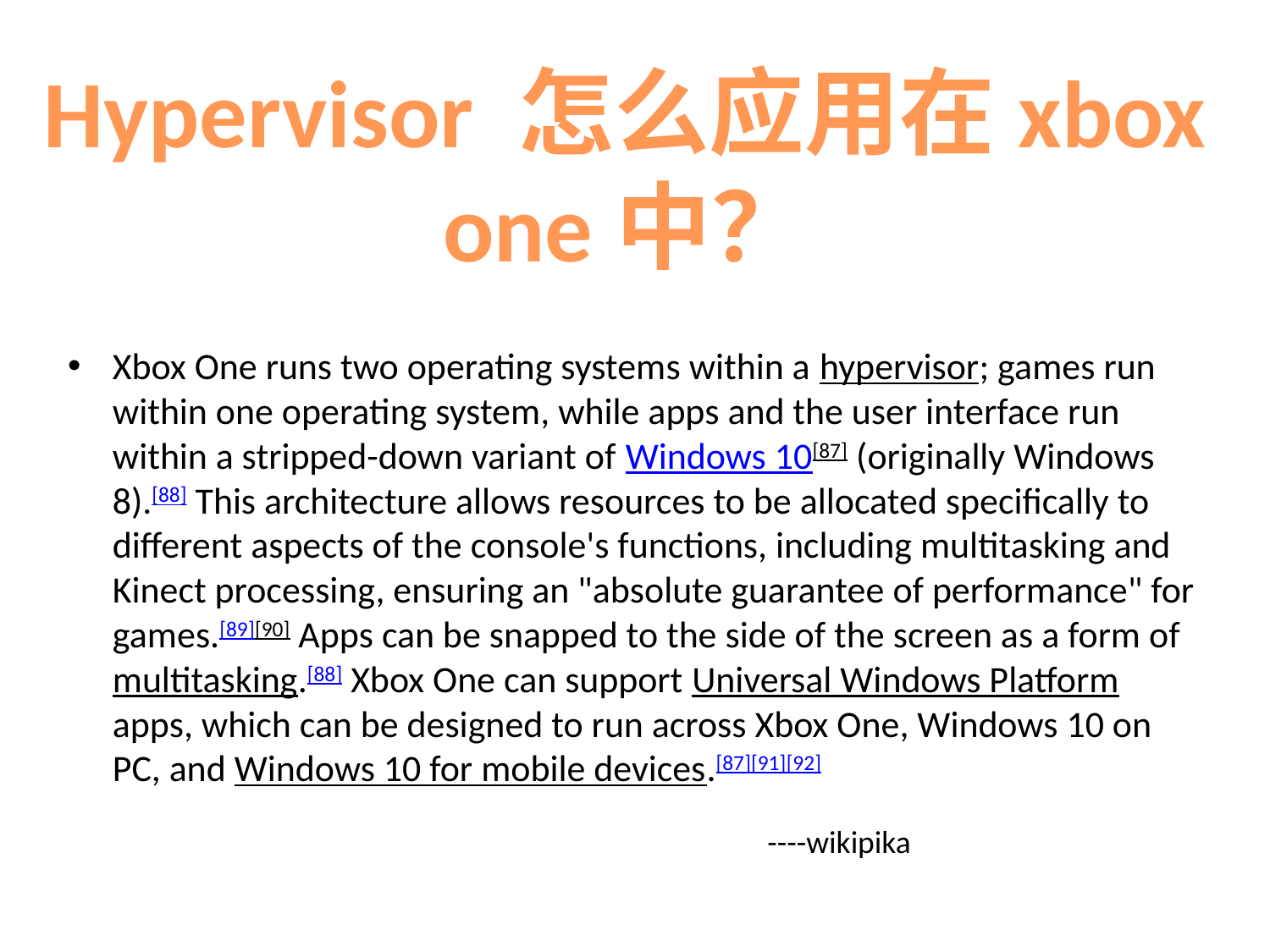

Hypervisor 怎么应用在xbox one中？
Xbox One runs two operating systems within a hypervisor; games run within one operating system, while apps and the user interface run within a stripped-down variant of Windows 10[87] (originally Windows 8).[88] This architecture allows resources to be allocated specifically to different aspects of the console's functions, including multitasking and Kinect processing, ensuring an "absolute guarantee of performance" for games.[89][90] Apps can be snapped to the side of the screen as a form of multitasking.[88] Xbox One can support Universal Windows Platform apps, which can be designed to run across Xbox One, Windows 10 on PC, and Windows 10 for mobile devices.[87][91][92]
----wikipika